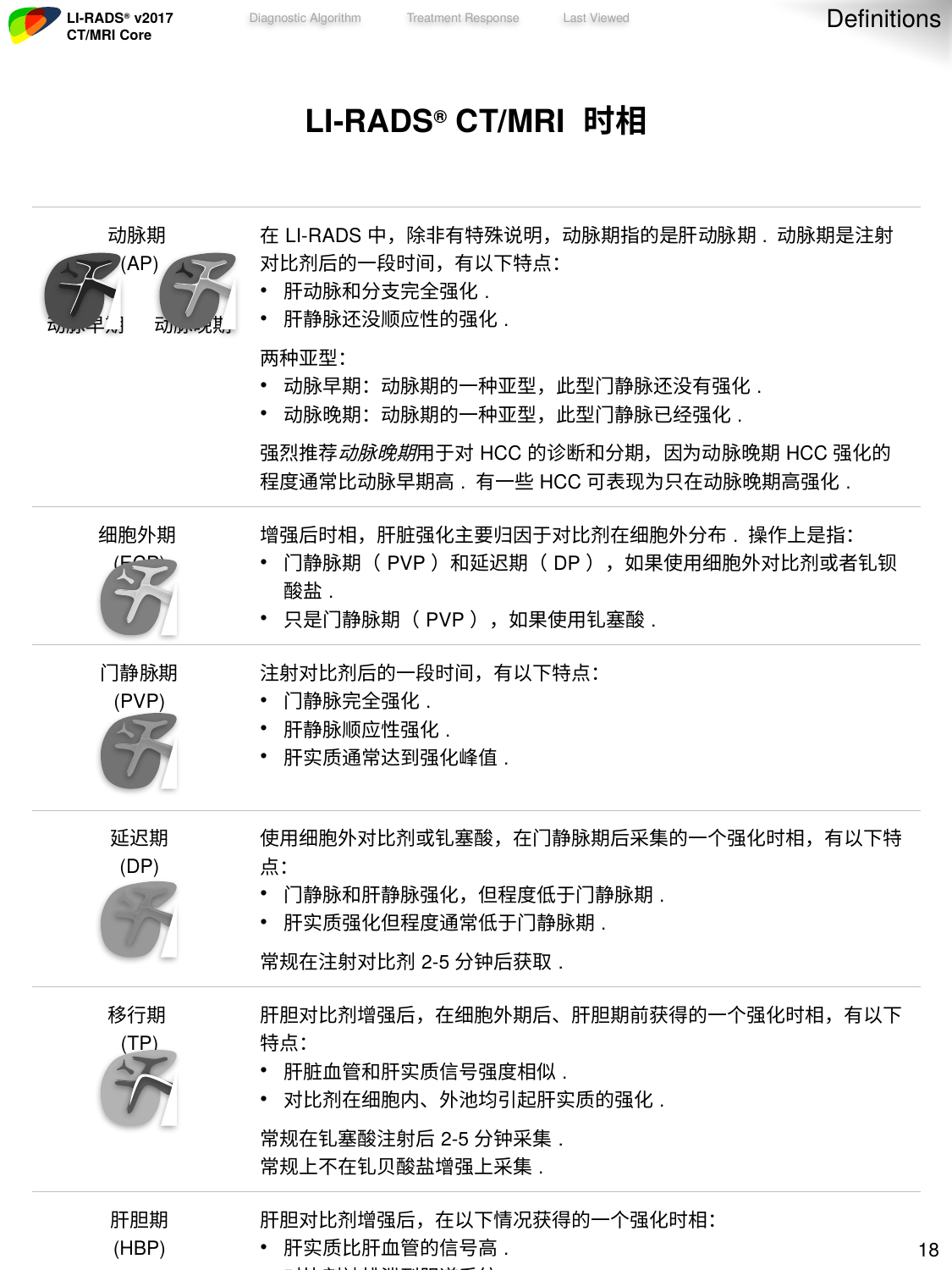

Definitions
| LI-RADS® CT/MRI 时相 |  |  |
| --- | --- | --- |
| 动脉期 (AP) |  | 在LI-RADS中，除非有特殊说明，动脉期指的是肝动脉期. 动脉期是注射对比剂后的一段时间，有以下特点： 肝动脉和分支完全强化. 肝静脉还没顺应性的强化. 两种亚型： 动脉早期：动脉期的一种亚型，此型门静脉还没有强化. 动脉晚期：动脉期的一种亚型，此型门静脉已经强化. 强烈推荐动脉晚期用于对HCC的诊断和分期，因为动脉晚期HCC强化的程度通常比动脉早期高. 有一些HCC可表现为只在动脉晚期高强化. |
| 动脉早期 | 动脉晚期 |  |
| 细胞外期 (ECP) |  | 增强后时相，肝脏强化主要归因于对比剂在细胞外分布. 操作上是指： 门静脉期（PVP）和延迟期（DP），如果使用细胞外对比剂或者钆钡酸盐. 只是门静脉期（PVP），如果使用钆塞酸. |
| 门静脉期 (PVP) |  | 注射对比剂后的一段时间，有以下特点：  门静脉完全强化. 肝静脉顺应性强化. 肝实质通常达到强化峰值. |
| 延迟期 (DP) |  | 使用细胞外对比剂或钆塞酸，在门静脉期后采集的一个强化时相，有以下特点： 门静脉和肝静脉强化，但程度低于门静脉期. 肝实质强化但程度通常低于门静脉期. 常规在注射对比剂2-5分钟后获取. |
| 移行期 (TP) |  | 肝胆对比剂增强后，在细胞外期后、肝胆期前获得的一个强化时相，有以下特点： 肝脏血管和肝实质信号强度相似. 对比剂在细胞内、外池均引起肝实质的强化. 常规在钆塞酸注射后2-5分钟采集. 常规上不在钆贝酸盐增强上采集. |
| 肝胆期 (HBP) |  | 肝胆对比剂增强后，在以下情况获得的一个强化时相： 肝实质比肝血管的信号高. 对比剂被排泄到胆道系统. 常规在钆塞酸注射后20分钟采集. 常规上不在钆贝酸盐增强上采集. 如果要获取，常规在注射钆钡酸盐后1-3小时获取. 如果肝脏的信号不是比肝血管高，那么肝胆期为次优的. |

18